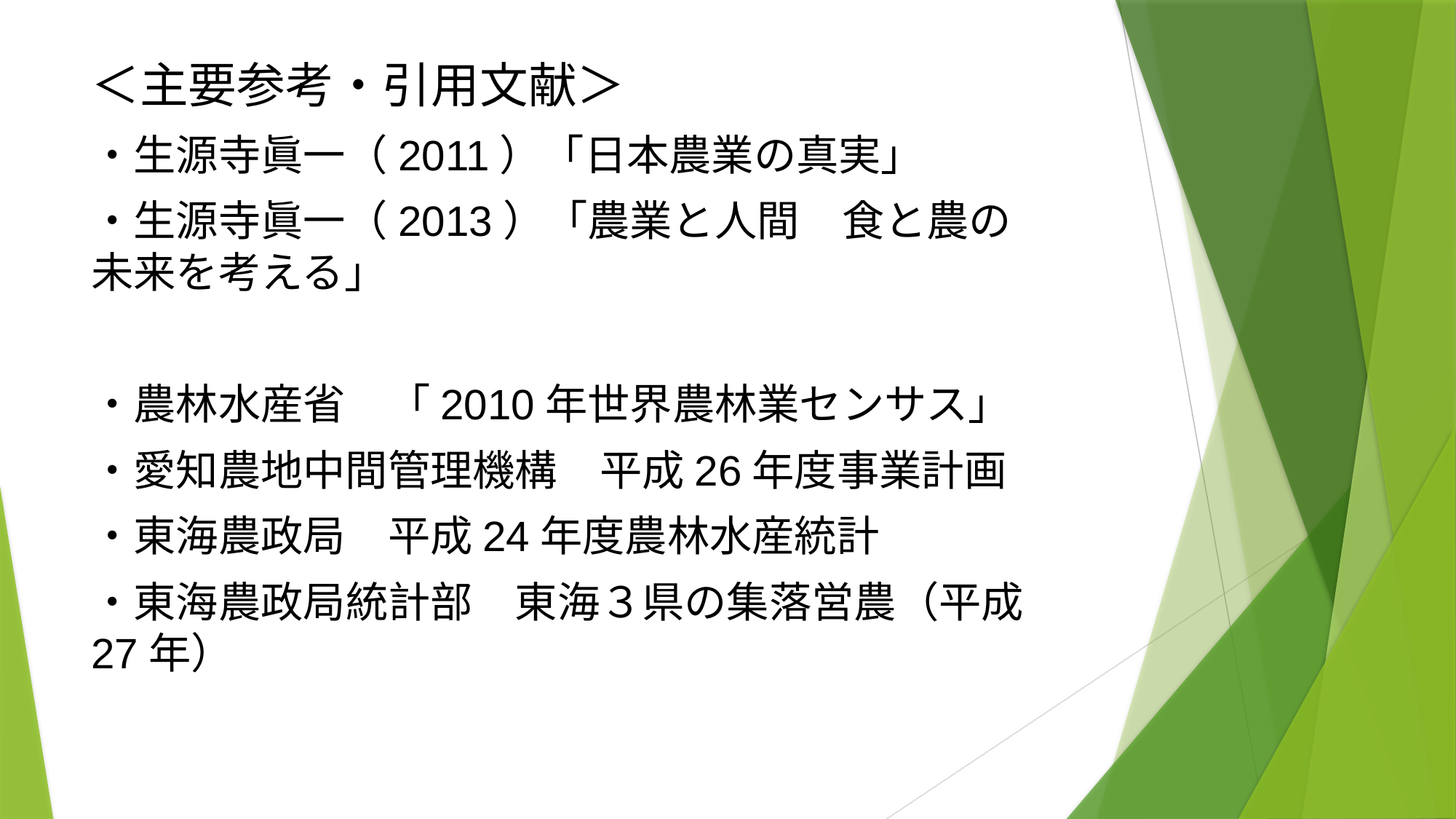

＜主要参考・引用文献＞
・生源寺眞一（2011）「日本農業の真実」
・生源寺眞一（2013）「農業と人間　食と農の未来を考える」

・農林水産省　「2010年世界農林業センサス」
・愛知農地中間管理機構　平成26年度事業計画
・東海農政局　平成24年度農林水産統計
・東海農政局統計部　東海３県の集落営農（平成27年）